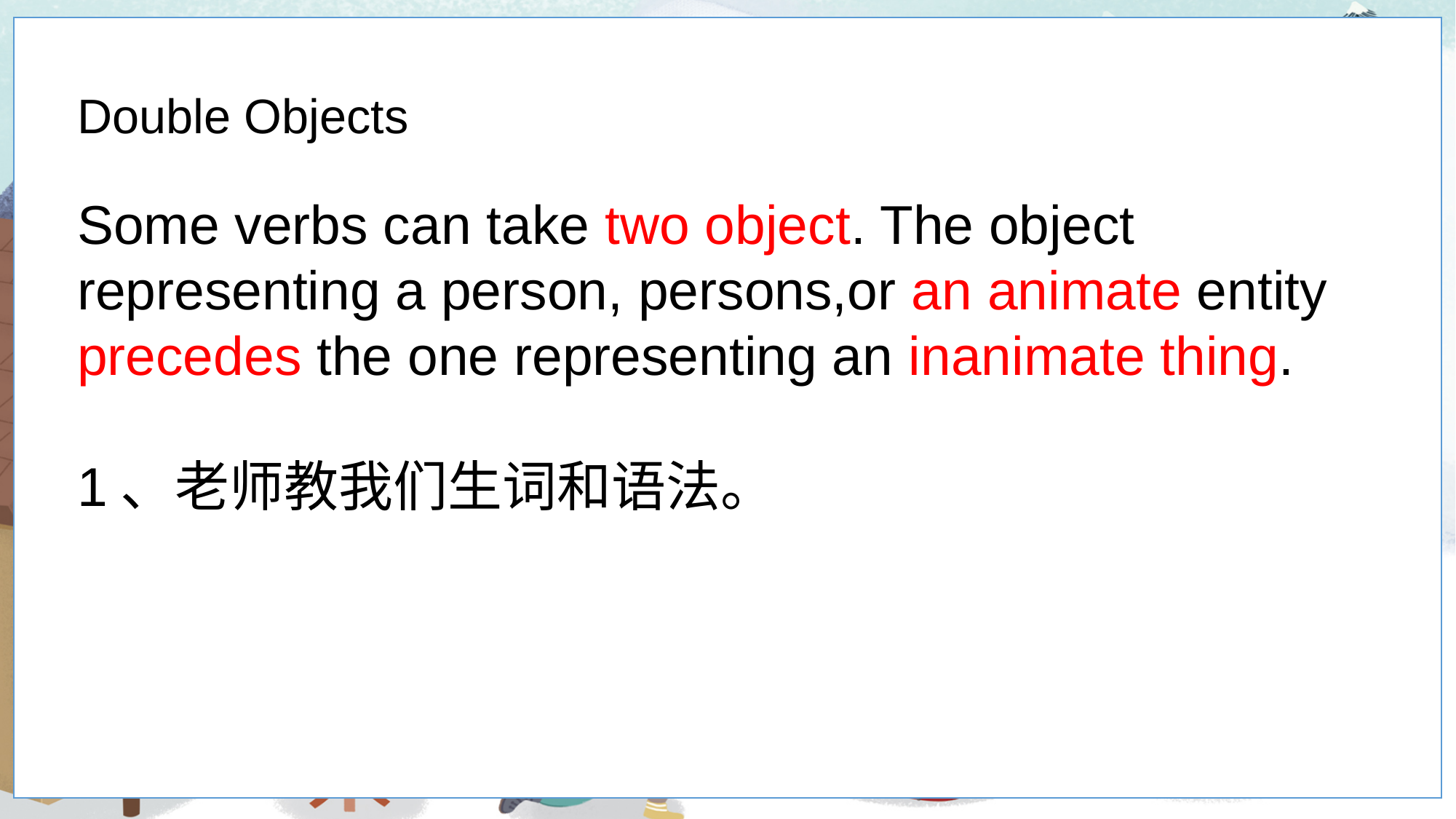

Double Objects
Some verbs can take two object. The object representing a person, persons,or an animate entity precedes the one representing an inanimate thing.

1、老师教我们生词和语法。